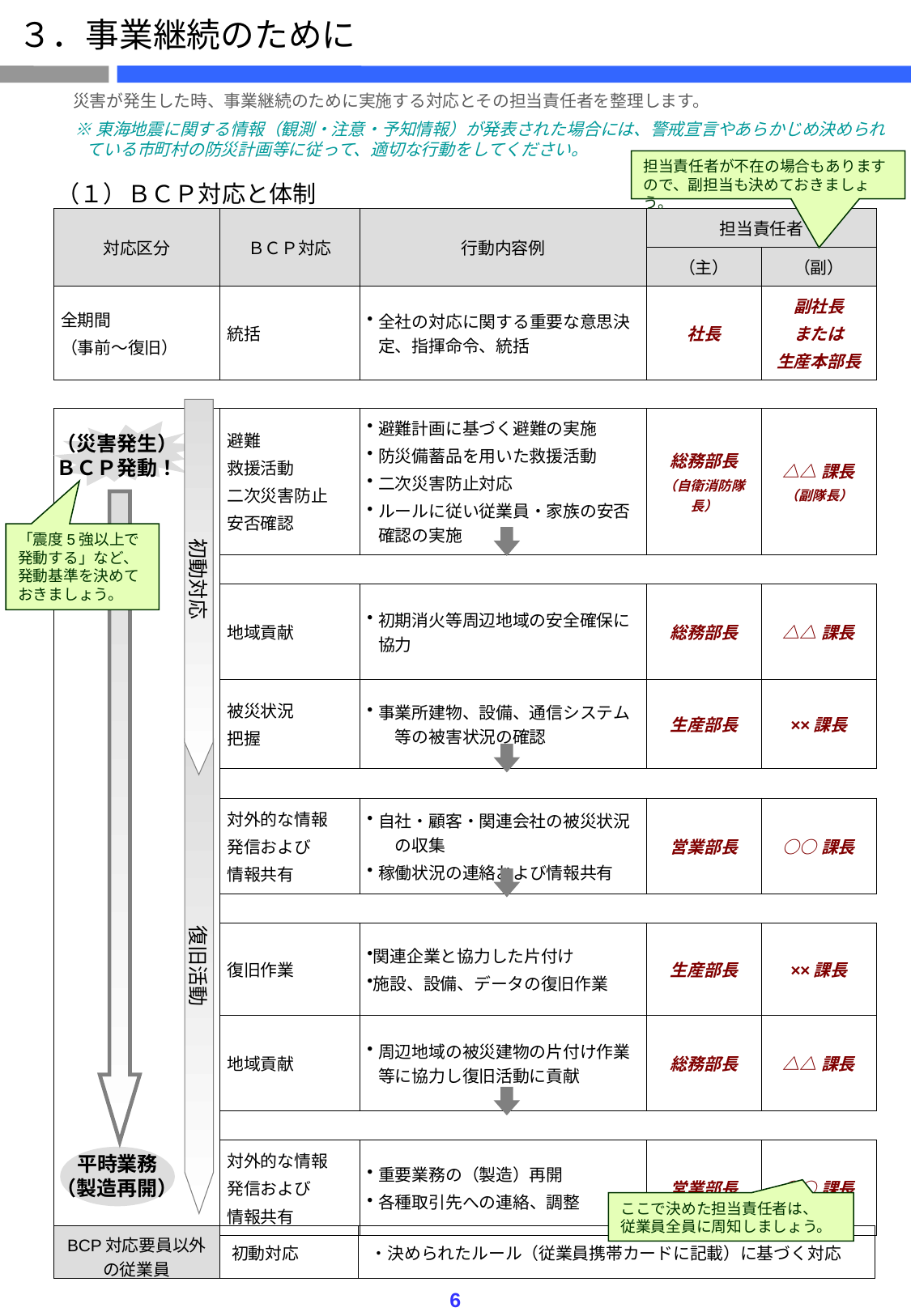

３．事業継続のために
　災害が発生した時、事業継続のために実施する対応とその担当責任者を整理します。

（１）ＢＣＰ対応と体制

※東海地震に関する情報（観測・注意・予知情報）が発表された場合には、警戒宣言やあらかじめ決められている市町村の防災計画等に従って、適切な行動をしてください。
担当責任者が不在の場合もありますので、副担当も決めておきましょう。
| 対応区分 | ＢＣＰ対応 | 行動内容例 | 担当責任者 |  |
| --- | --- | --- | --- | --- |
|  |  |  | （主） | （副） |
| 全期間 （事前～復旧） | 統括 | 全社の対応に関する重要な意思決定、指揮命令、統括 | 社長 | 副社長 または 生産本部長 |
|  |  |  |  |  |
|  | 避難 救援活動 二次災害防止 安否確認 | 避難計画に基づく避難の実施 防災備蓄品を用いた救援活動 二次災害防止対応 ルールに従い従業員・家族の安否確認の実施 | 総務部長 （自衛消防隊長） | △△課長 （副隊長） |
|  |  |  |  |  |
|  | 地域貢献 | 初期消火等周辺地域の安全確保に協力 | 総務部長 | △△課長 |
|  | 被災状況 把握 | 事業所建物、設備、通信システム　等の被害状況の確認 | 生産部長 | ××課長 |
|  |  |  |  |  |
|  | 対外的な情報 発信および 情報共有 | 自社・顧客・関連会社の被災状況　の収集 稼働状況の連絡および情報共有 | 営業部長 | ○○課長 |
|  |  |  |  |  |
|  | 復旧作業 | 関連企業と協力した片付け 施設、設備、データの復旧作業 | 生産部長 | ××課長 |
|  | 地域貢献 | 周辺地域の被災建物の片付け作業等に協力し復旧活動に貢献 | 総務部長 | △△課長 |
|  |  |  |  |  |
|  | 対外的な情報 発信および 情報共有 | 重要業務の（製造）再開 各種取引先への連絡、調整 | 営業部長 | ○○課長 |

（災害発生）
ＢＣＰ発動！

「震度5強以上で発動する」など、発動基準を決めておきましょう。

初動対応

復旧活動

平時業務
（製造再開）

ここで決めた担当責任者は、
従業員全員に周知しましょう。
| BCP対応要員以外の従業員 | 初動対応 | ・決められたルール（従業員携帯カードに記載）に基づく対応 |
| --- | --- | --- |
6